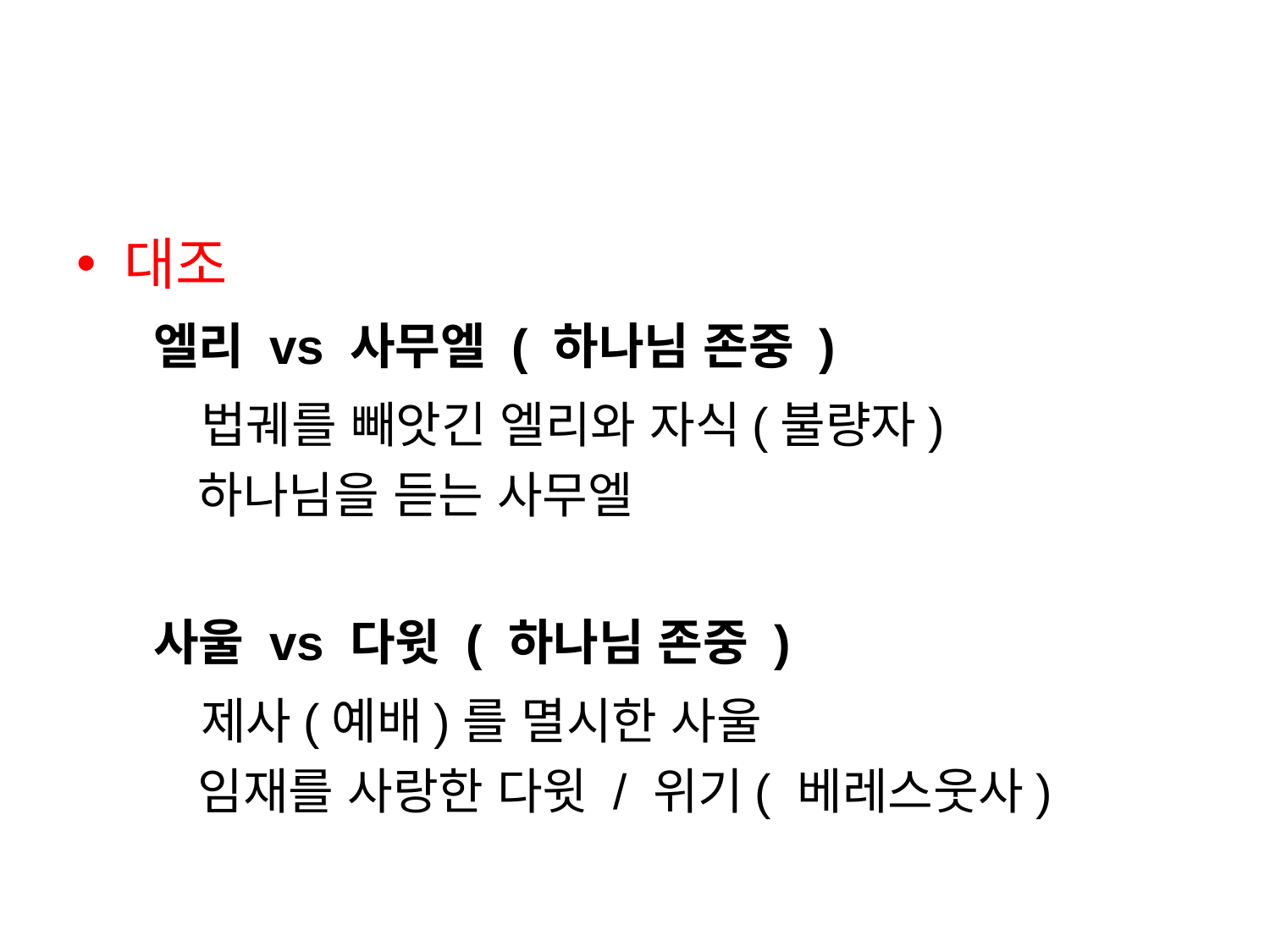

#
대조
    엘리 vs 사무엘 ( 하나님 존중 )
       법궤를 빼앗긴 엘리와 자식(불량자)
        하나님을 듣는 사무엘

    사울 vs 다윗 ( 하나님 존중 )
       제사(예배)를 멸시한 사울
        임재를 사랑한 다윗 / 위기( 베레스웃사)